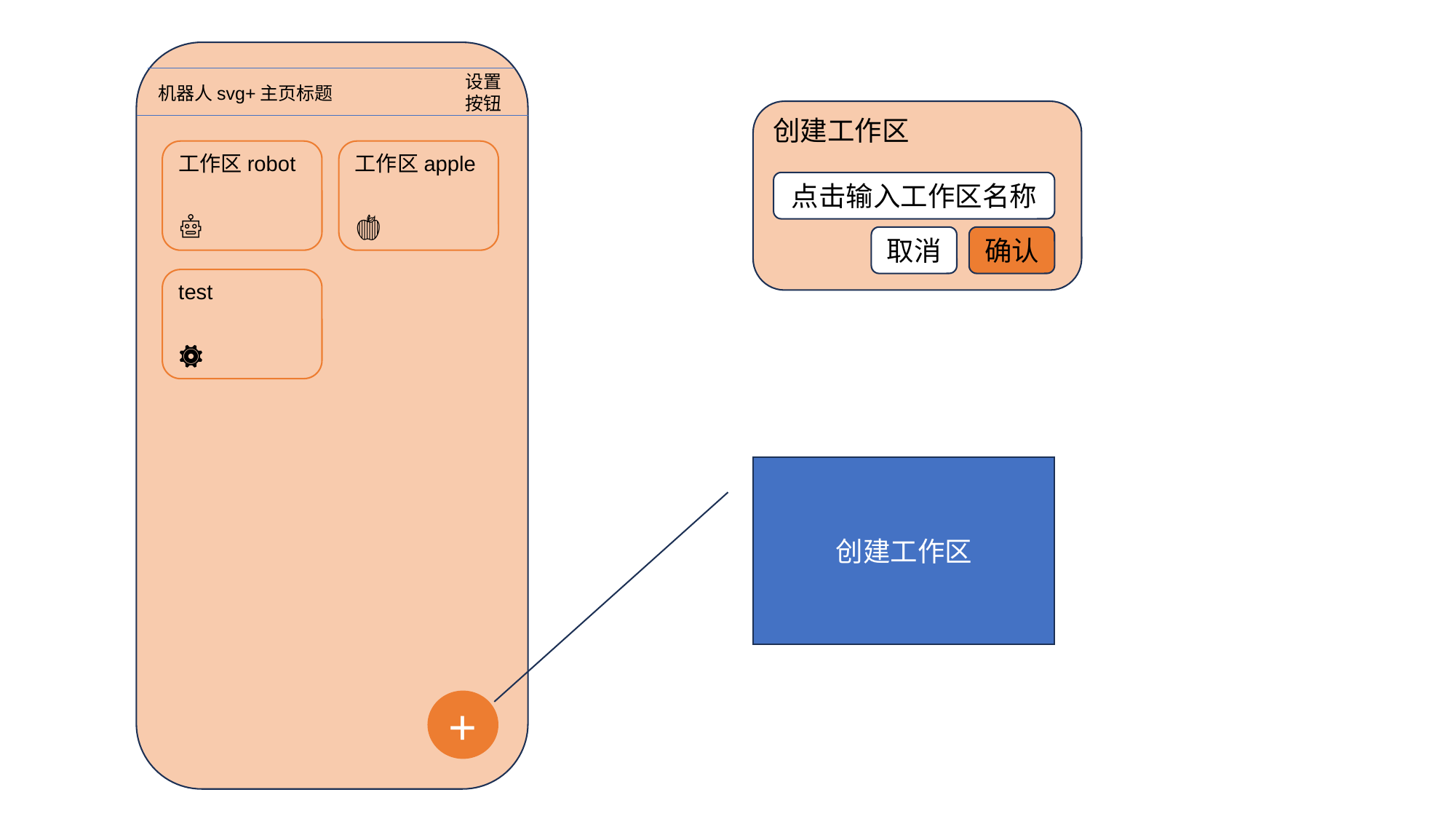

设置按钮
机器人svg+主页标题
创建工作区
工作区robot
🤖
工作区apple
🍎
点击输入工作区名称
取消
确认
test
⚙️
创建工作区
+